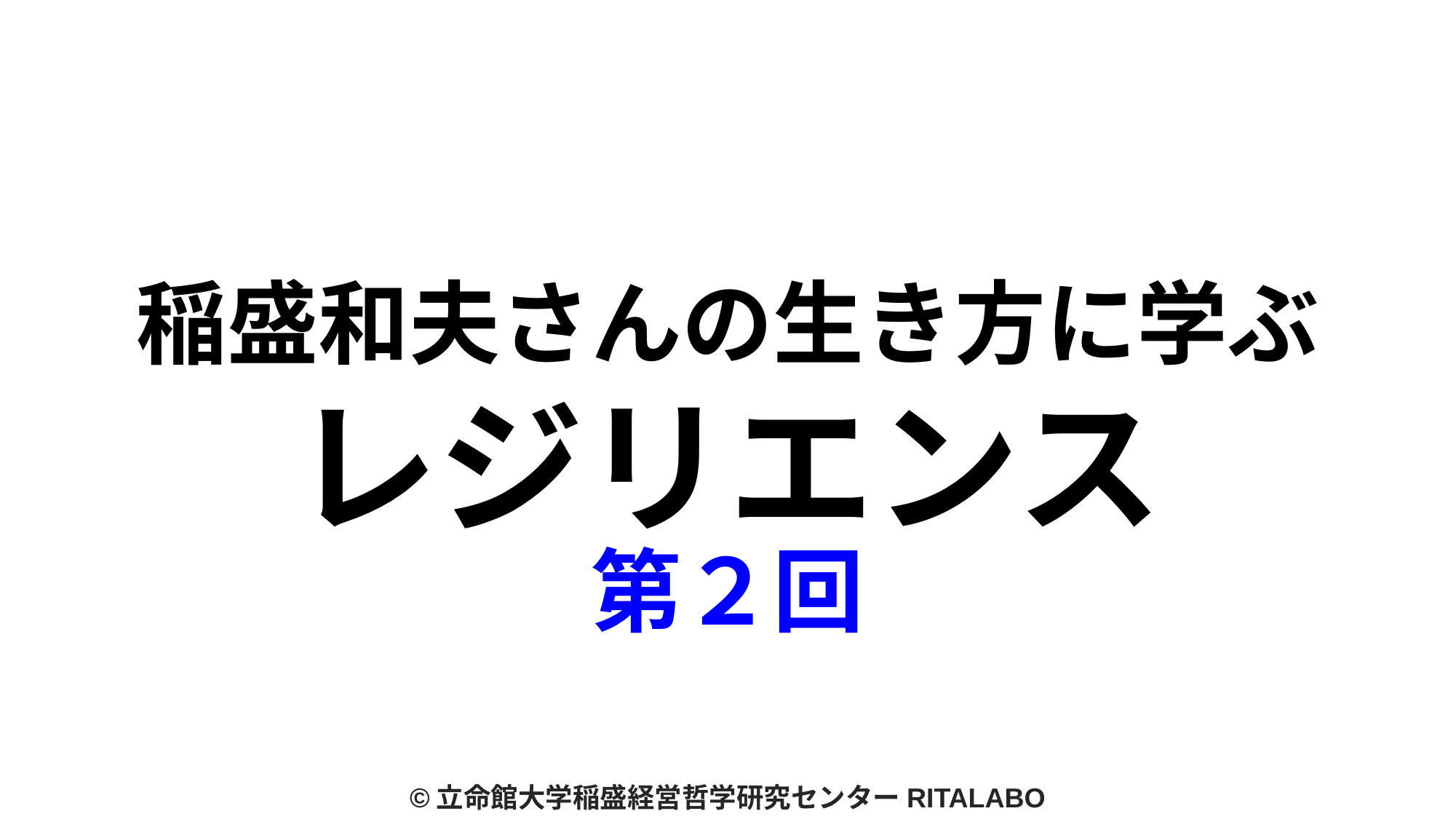

稲盛和夫さんの生き方に学ぶ
レジリエンス
第２回
©立命館大学稲盛経営哲学研究センターRITALABO